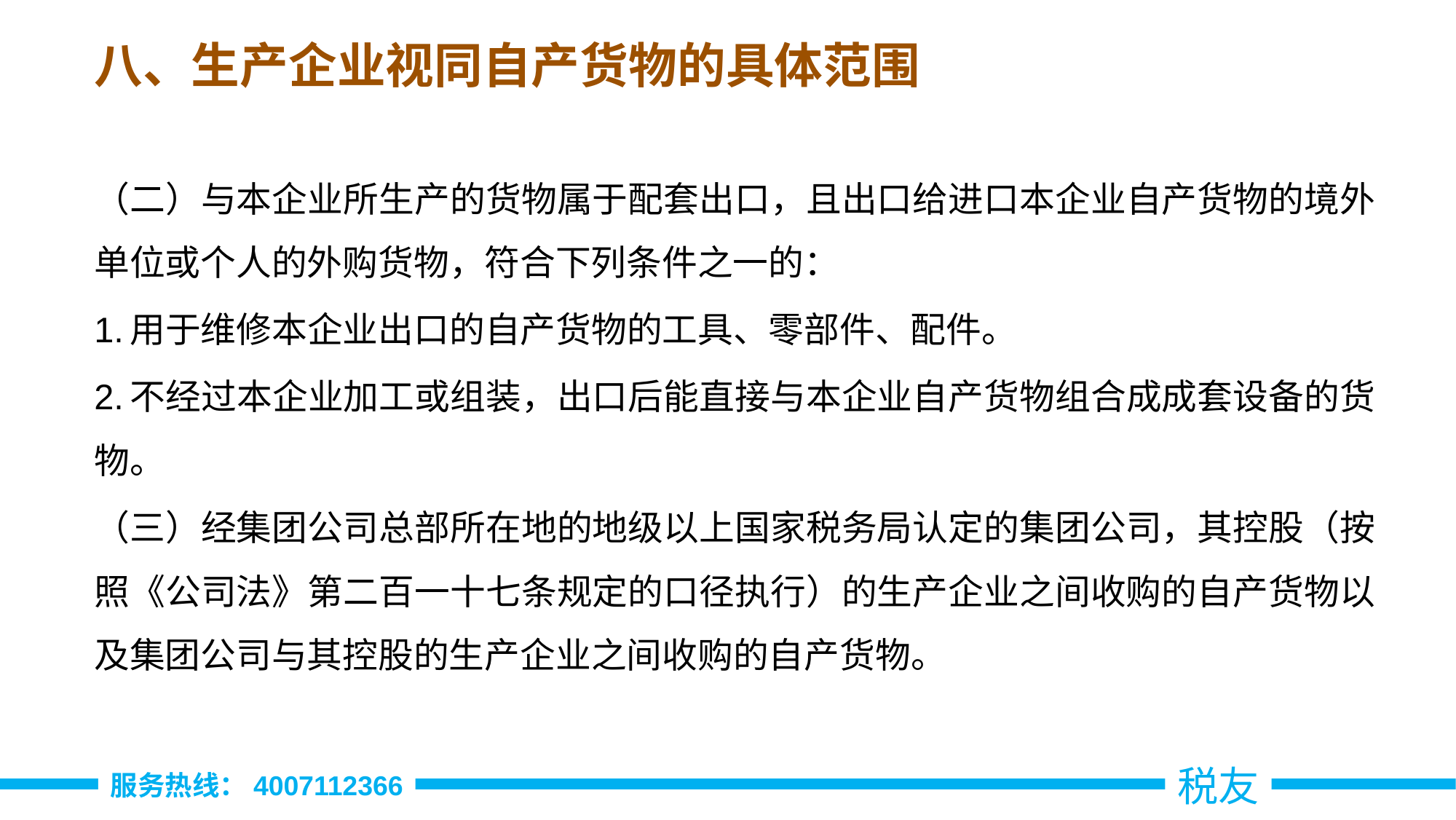

# 八、生产企业视同自产货物的具体范围
（二）与本企业所生产的货物属于配套出口，且出口给进口本企业自产货物的境外单位或个人的外购货物，符合下列条件之一的：
1.用于维修本企业出口的自产货物的工具、零部件、配件。
2.不经过本企业加工或组装，出口后能直接与本企业自产货物组合成成套设备的货物。
（三）经集团公司总部所在地的地级以上国家税务局认定的集团公司，其控股（按照《公司法》第二百一十七条规定的口径执行）的生产企业之间收购的自产货物以及集团公司与其控股的生产企业之间收购的自产货物。